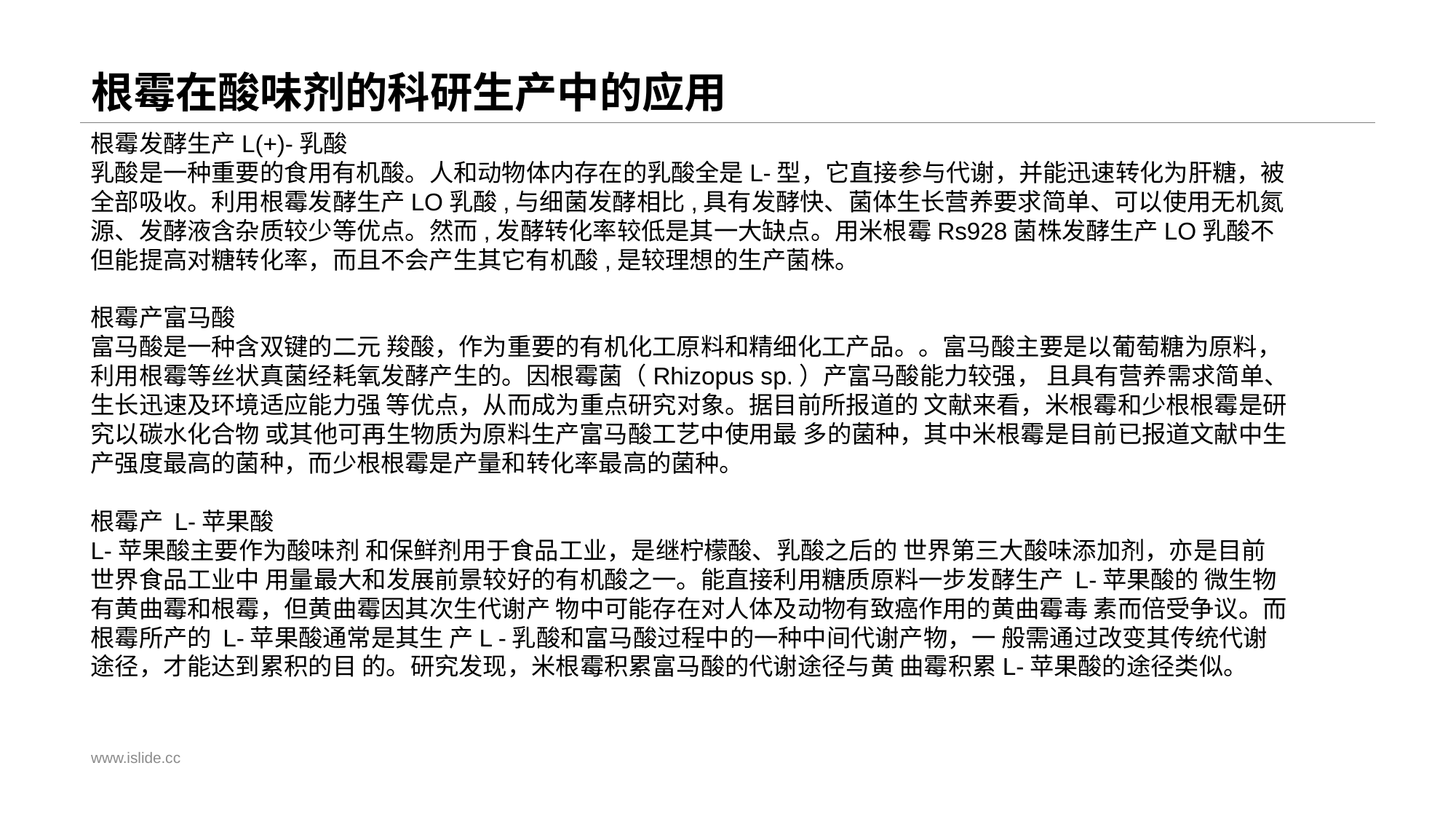

# 根霉在酸味剂的科研生产中的应用
根霉发酵生产L(+)-乳酸
乳酸是一种重要的食用有机酸。人和动物体内存在的乳酸全是L-型，它直接参与代谢，并能迅速转化为肝糖，被全部吸收。利用根霉发酵生产LΟ乳酸,与细菌发酵相比,具有发酵快、菌体生长营养要求简单、可以使用无机氮源、发酵液含杂质较少等优点。然而,发酵转化率较低是其一大缺点。用米根霉Rs928菌株发酵生产LΟ乳酸不但能提高对糖转化率，而且不会产生其它有机酸,是较理想的生产菌株。

根霉产富马酸
富马酸是一种含双键的二元 羧酸，作为重要的有机化工原料和精细化工产品。。富马酸主要是以葡萄糖为原料，利用根霉等丝状真菌经耗氧发酵产生的。因根霉菌（Rhizopus sp.）产富马酸能力较强， 且具有营养需求简单、生长迅速及环境适应能力强 等优点，从而成为重点研究对象。据目前所报道的 文献来看，米根霉和少根根霉是研究以碳水化合物 或其他可再生物质为原料生产富马酸工艺中使用最 多的菌种，其中米根霉是目前已报道文献中生产强度最高的菌种，而少根根霉是产量和转化率最高的菌种。

根霉产 L-苹果酸
L-苹果酸主要作为酸味剂 和保鲜剂用于食品工业，是继柠檬酸、乳酸之后的 世界第三大酸味添加剂，亦是目前世界食品工业中 用量最大和发展前景较好的有机酸之一。能直接利用糖质原料一步发酵生产 L-苹果酸的 微生物有黄曲霉和根霉，但黄曲霉因其次生代谢产 物中可能存在对人体及动物有致癌作用的黄曲霉毒 素而倍受争议。而根霉所产的 L-苹果酸通常是其生 产L -乳酸和富马酸过程中的一种中间代谢产物，一 般需通过改变其传统代谢途径，才能达到累积的目 的。研究发现，米根霉积累富马酸的代谢途径与黄 曲霉积累L-苹果酸的途径类似。
www.islide.cc
54